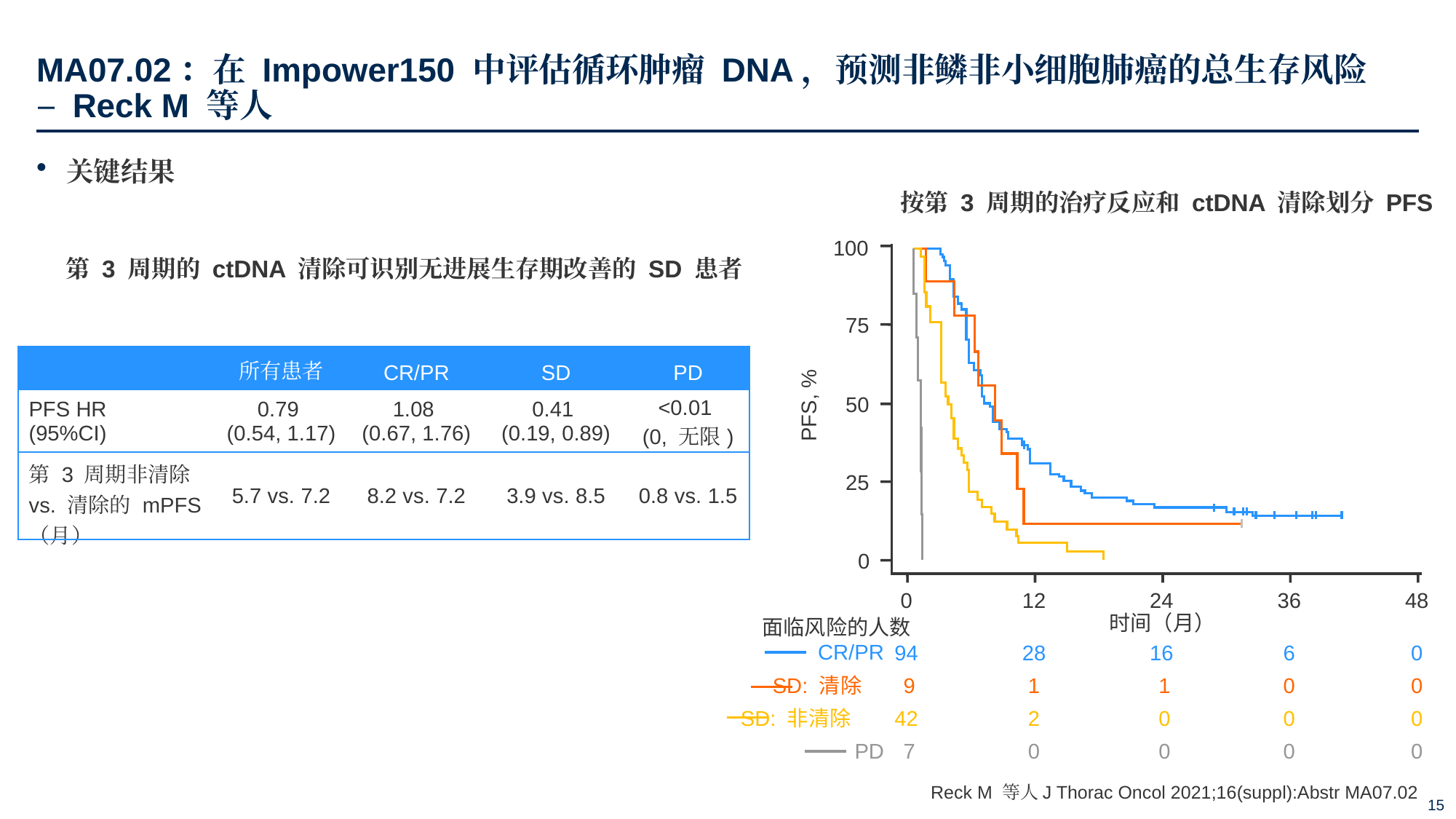

# MA07.02：在 Impower150 中评估循环肿瘤 DNA，预测非鳞非小细胞肺癌的总生存风险 – Reck M 等人
关键结果
按第 3 周期的治疗反应和 ctDNA 清除划分 PFS
100

75

50
PFS, %

25

0

0
12
24
36
48
时间（月）
面临风险的人数
CR/PR
94
28
16
6
0
SD: 清除
 9
1
 1
0
0
SD: 非清除
42
2
 0
0
0
PD
 7
0
 0
0
0
第 3 周期的 ctDNA 清除可识别无进展生存期改善的 SD 患者
|  | 所有患者 | CR/PR | SD | PD |
| --- | --- | --- | --- | --- |
| PFS HR (95%CI) | 0.79 (0.54, 1.17) | 1.08 (0.67, 1.76) | 0.41 (0.19, 0.89) | <0.01 (0, 无限) |
| 第 3 周期非清除 vs. 清除的 mPFS （月） | 5.7 vs. 7.2 | 8.2 vs. 7.2 | 3.9 vs. 8.5 | 0.8 vs. 1.5 |
Reck M 等人J Thorac Oncol 2021;16(suppl):Abstr MA07.02